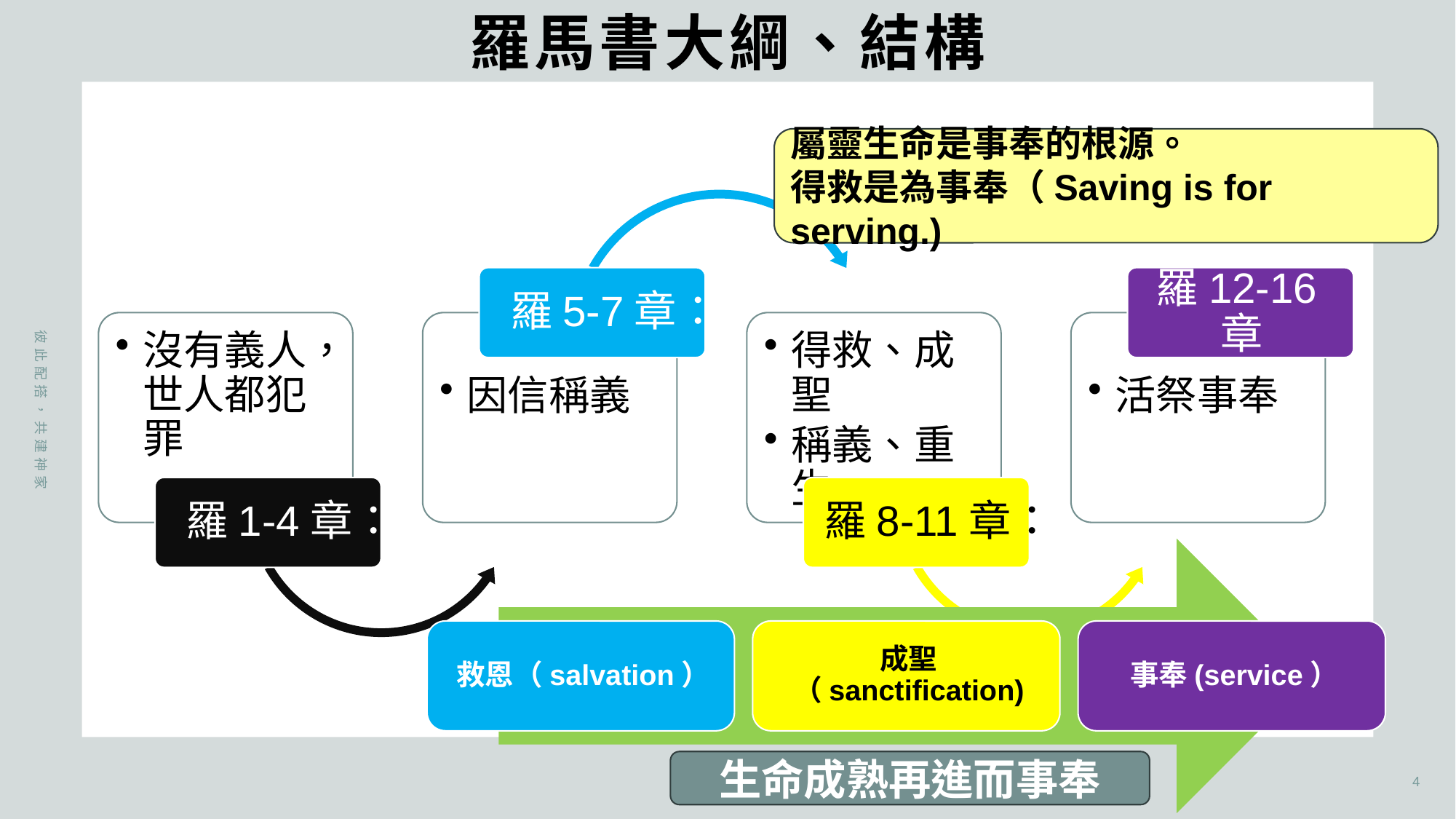

# 羅馬書大綱、結構
沒有義人，世人都犯罪
羅1-4章：
因信稱義
羅5-7章：
得救、成聖
稱義、重生
羅8-11章：
活祭事奉
羅12-16章
屬靈生命是事奉的根源。
得救是為事奉（Saving is for serving.)
彼此配搭，共建神家
救恩（salvation）
成聖（sanctification)
事奉(service）
生命成熟再進而事奉
4